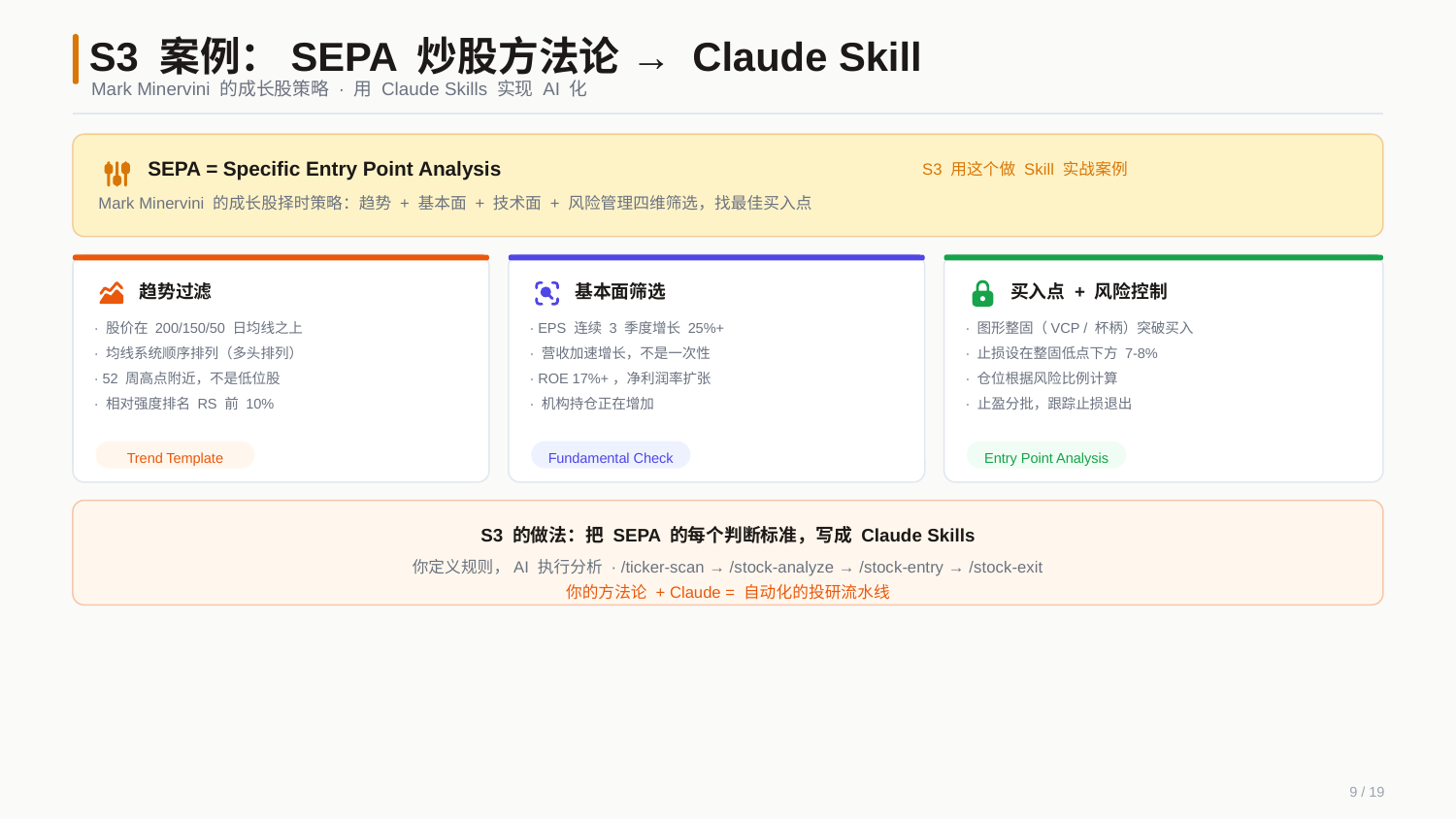

S3 案例：SEPA 炒股方法论 → Claude Skill

Mark Minervini 的成长股策略 · 用 Claude Skills 实现 AI 化

SEPA = Specific Entry Point Analysis
S3 用这个做 Skill 实战案例

Mark Minervini 的成长股择时策略：趋势 + 基本面 + 技术面 + 风险管理四维筛选，找最佳买入点

趋势过滤
基本面筛选
买入点 + 风险控制

· 股价在 200/150/50 日均线之上
· EPS 连续 3 季度增长 25%+
· 图形整固（VCP / 杯柄）突破买入
· 均线系统顺序排列（多头排列）
· 营收加速增长，不是一次性
· 止损设在整固低点下方 7-8%
· 52 周高点附近，不是低位股
· ROE 17%+，净利润率扩张
· 仓位根据风险比例计算
· 相对强度排名 RS 前 10%
· 机构持仓正在增加
· 止盈分批，跟踪止损退出

Trend Template
Fundamental Check
Entry Point Analysis

S3 的做法：把 SEPA 的每个判断标准，写成 Claude Skills
你定义规则，AI 执行分析 · /ticker-scan → /stock-analyze → /stock-entry → /stock-exit
你的方法论 + Claude = 自动化的投研流水线
9 / 19